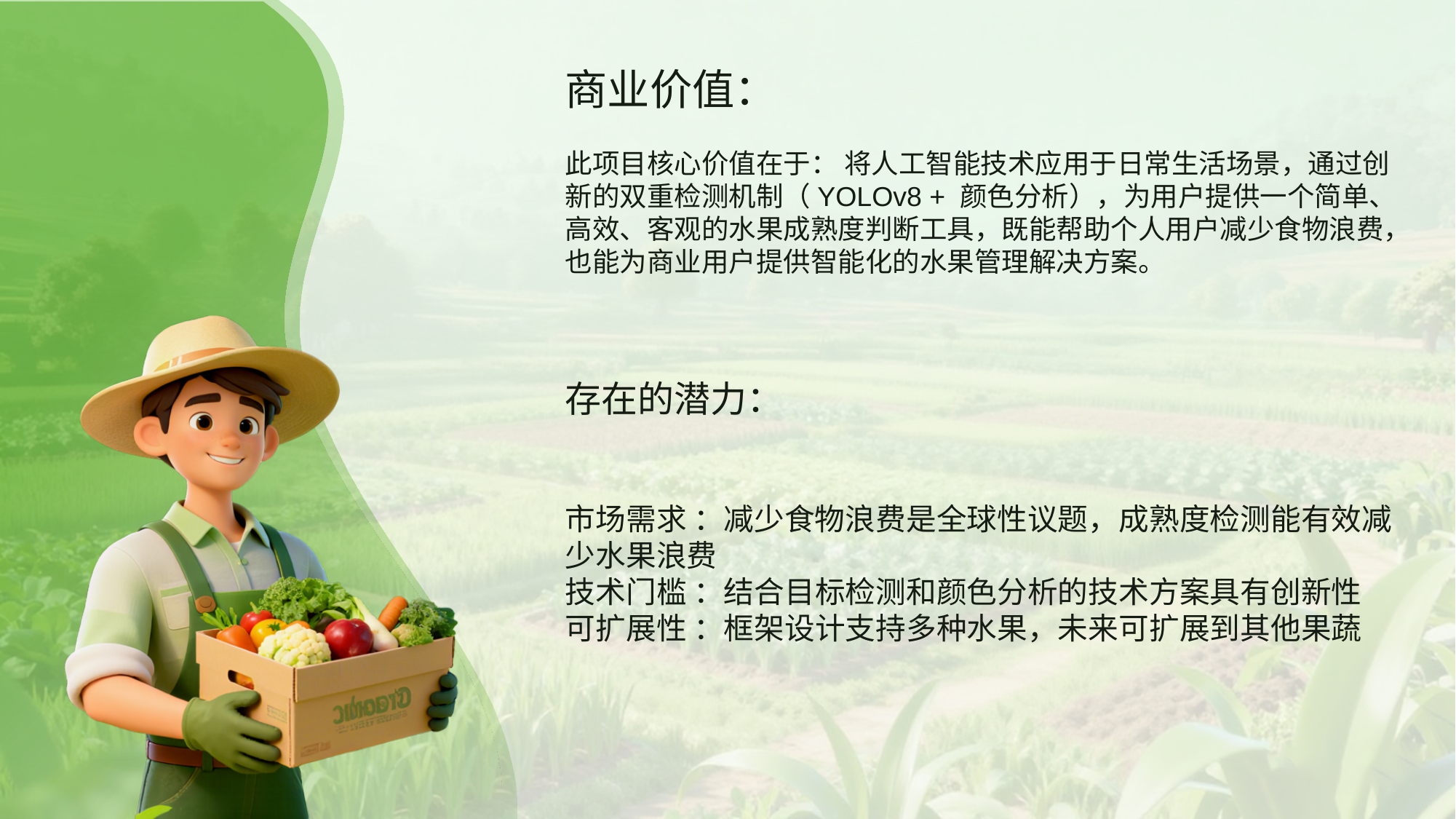

商业价值：

此项目核心价值在于： 将人工智能技术应用于日常生活场景，通过创新的双重检测机制（YOLOv8 + 颜色分析），为用户提供一个简单、高效、客观的水果成熟度判断工具，既能帮助个人用户减少食物浪费，也能为商业用户提供智能化的水果管理解决方案。

存在的潜力：

市场需求 ：减少食物浪费是全球性议题，成熟度检测能有效减少水果浪费
技术门槛 ：结合目标检测和颜色分析的技术方案具有创新性
可扩展性 ：框架设计支持多种水果，未来可扩展到其他果蔬